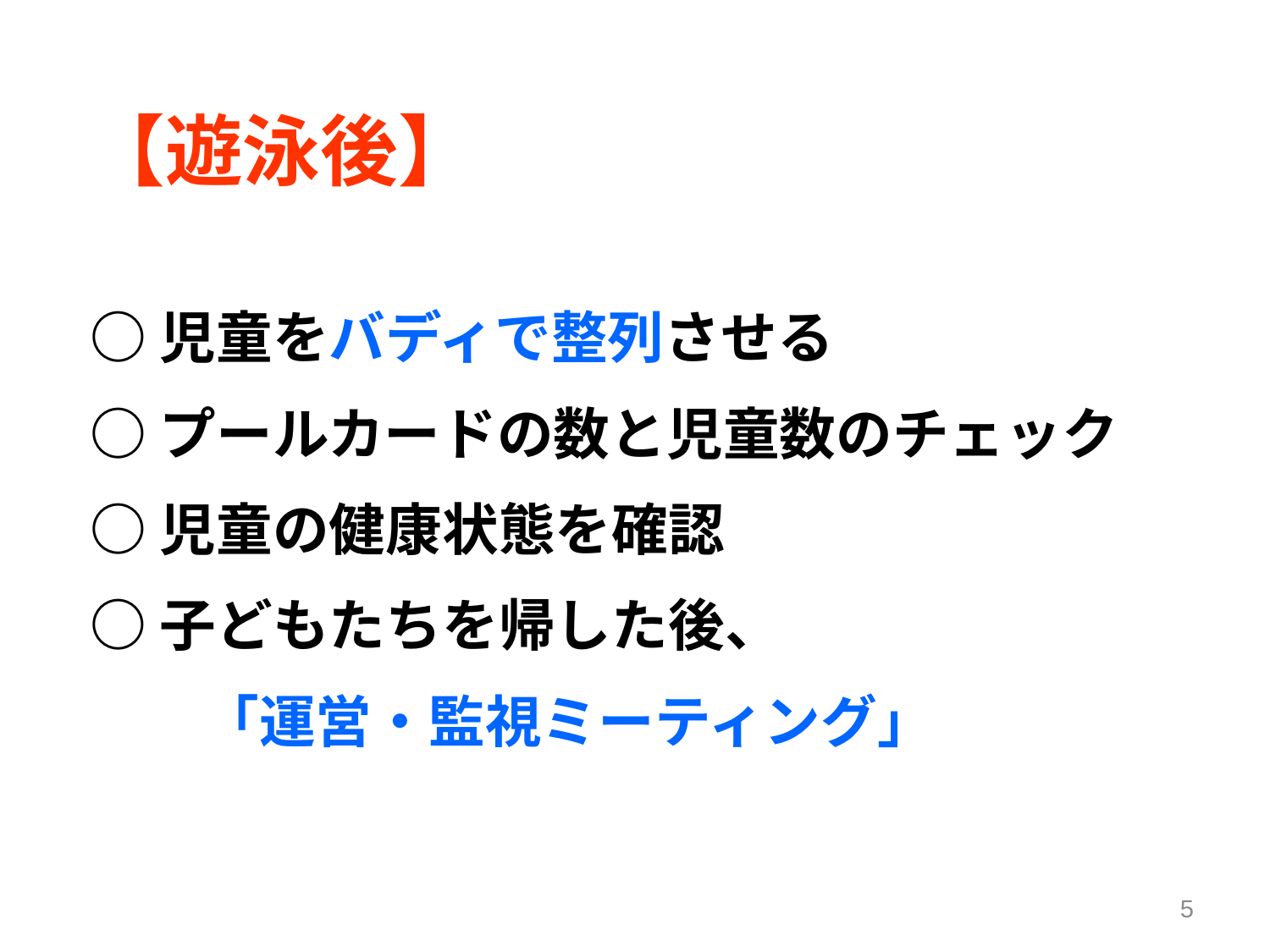

【遊泳後】
○児童をバディで整列させる
○プールカードの数と児童数のチェック
○児童の健康状態を確認
○子どもたちを帰した後、
　　「運営・監視ミーティング」
5